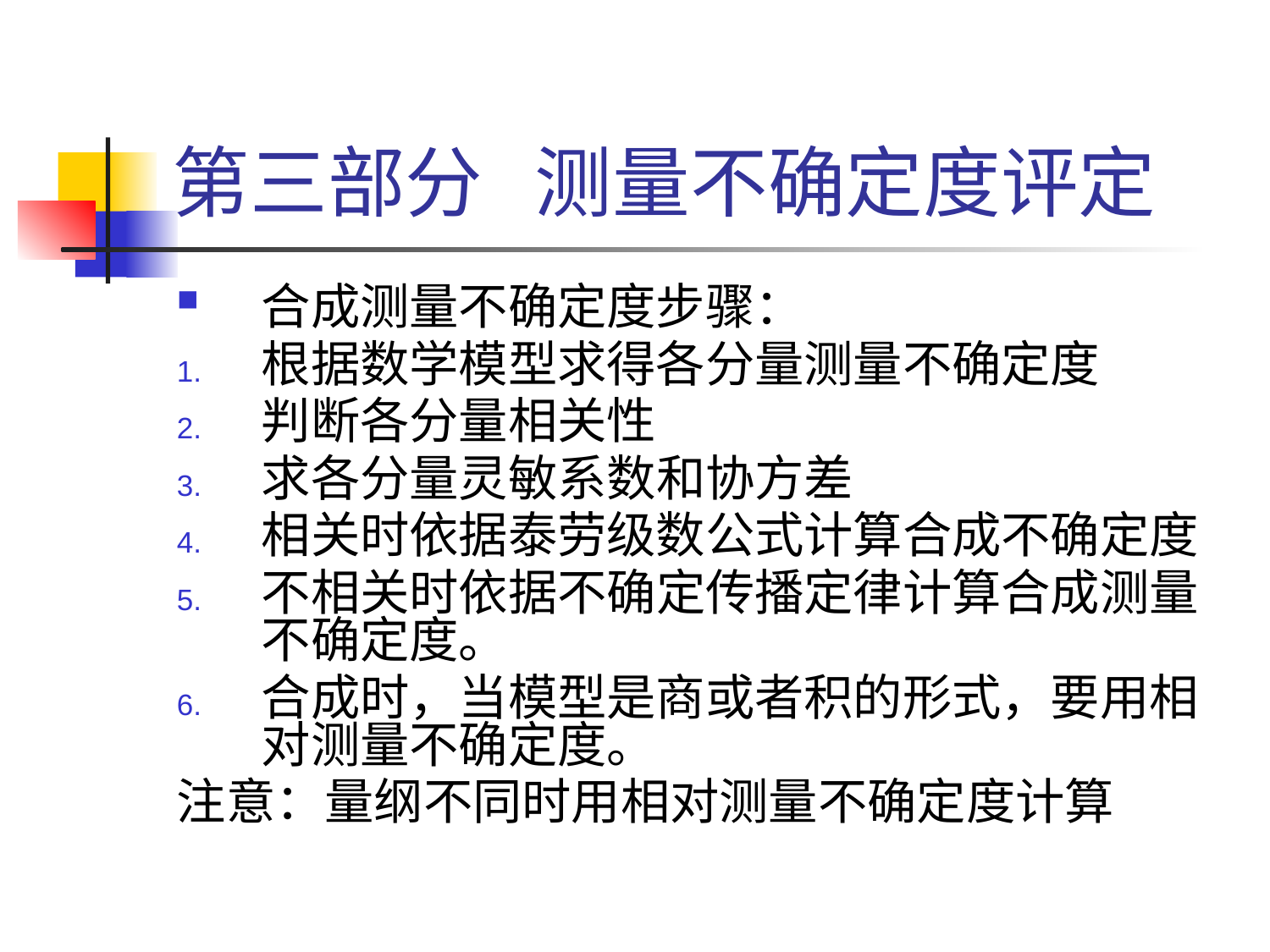

# 第三部分   测量不确定度评定
合成测量不确定度步骤：
根据数学模型求得各分量测量不确定度
判断各分量相关性
求各分量灵敏系数和协方差
相关时依据泰劳级数公式计算合成不确定度
不相关时依据不确定传播定律计算合成测量不确定度。
合成时，当模型是商或者积的形式，要用相对测量不确定度。
注意：量纲不同时用相对测量不确定度计算